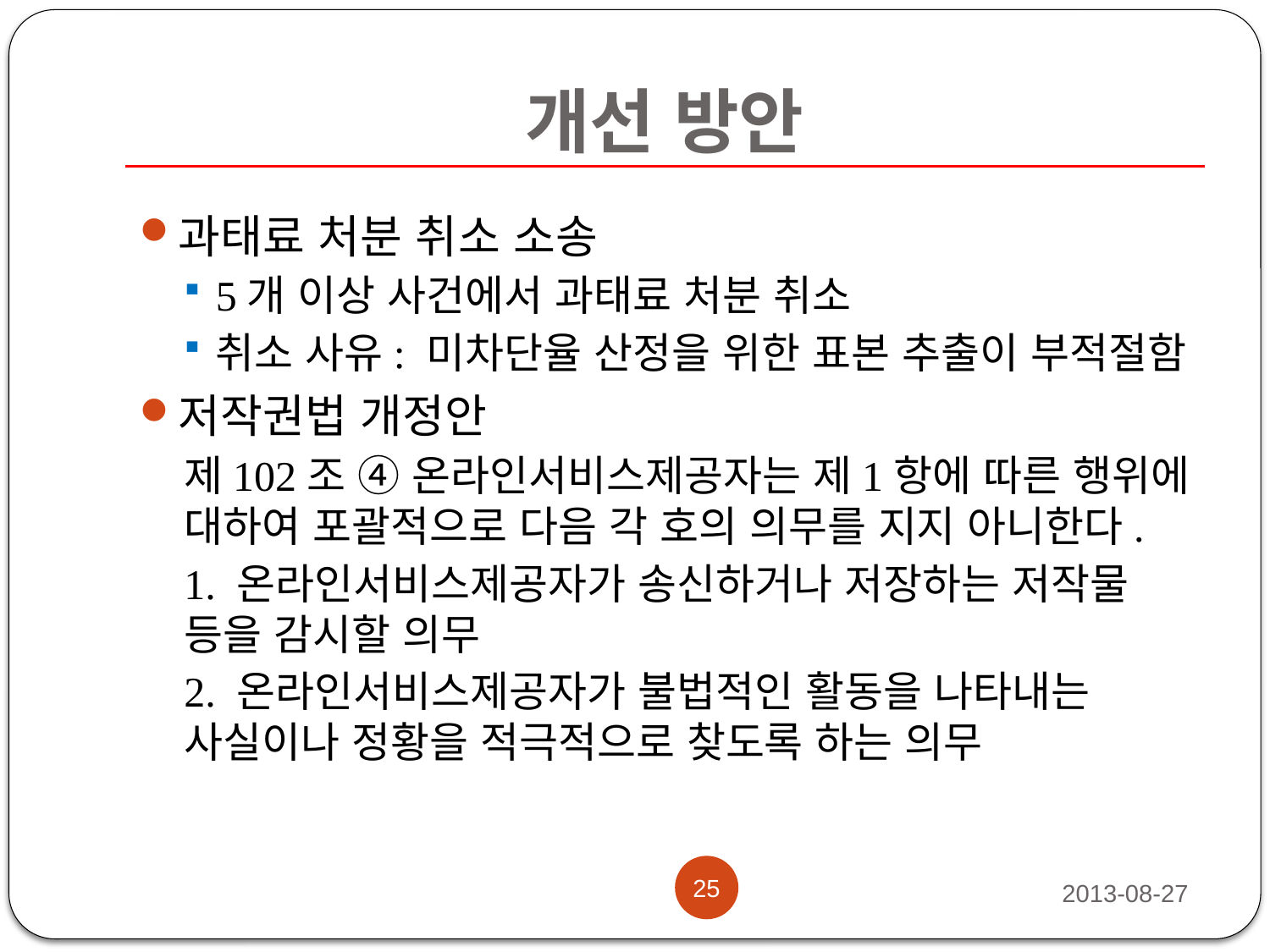

# 개선 방안
과태료 처분 취소 소송
5개 이상 사건에서 과태료 처분 취소
취소 사유: 미차단율 산정을 위한 표본 추출이 부적절함
저작권법 개정안
제102조 ④ 온라인서비스제공자는 제1항에 따른 행위에 대하여 포괄적으로 다음 각 호의 의무를 지지 아니한다.
1. 온라인서비스제공자가 송신하거나 저장하는 저작물 등을 감시할 의무
2. 온라인서비스제공자가 불법적인 활동을 나타내는 사실이나 정황을 적극적으로 찾도록 하는 의무
25

2013-08-27